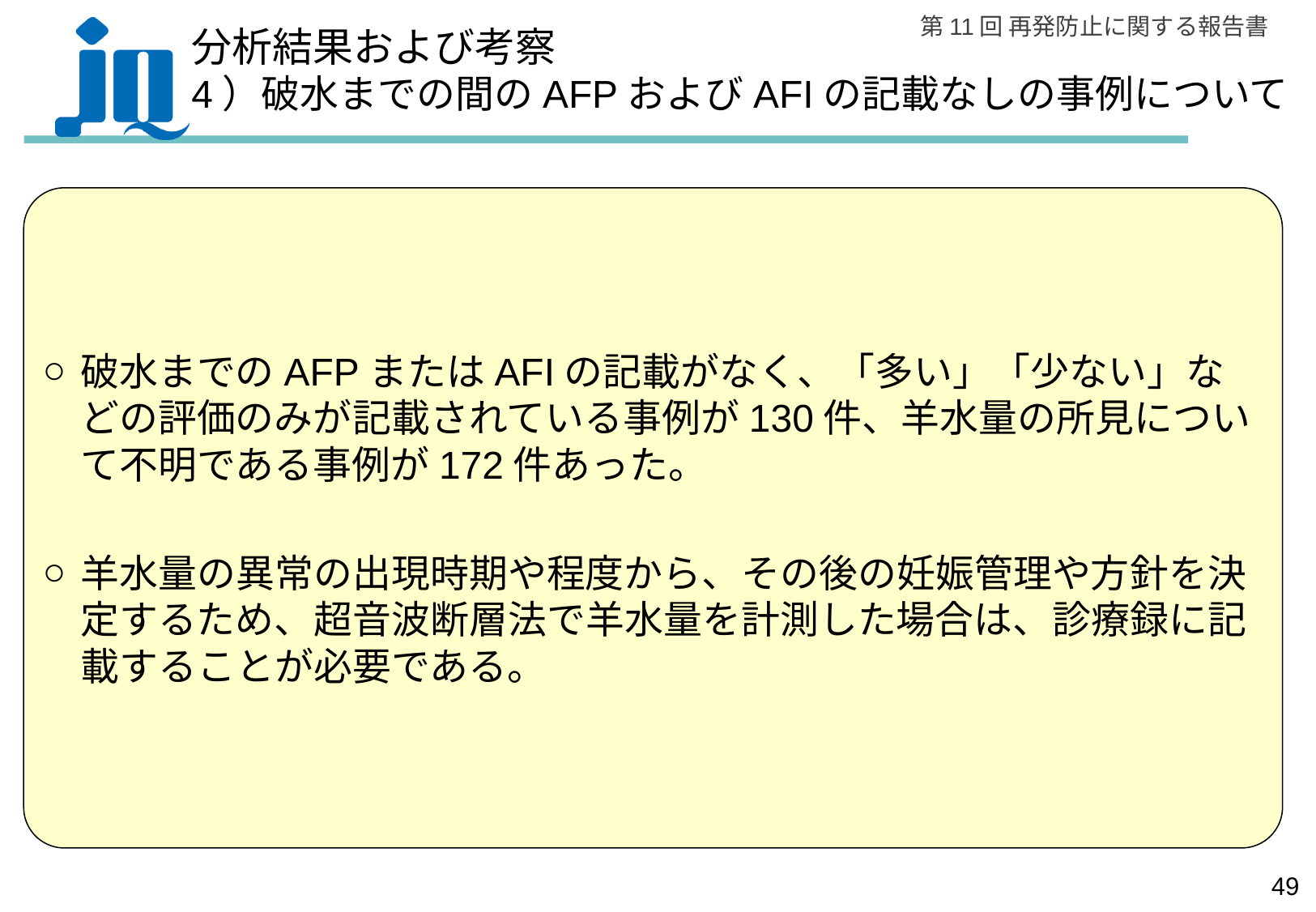

分析結果および考察
4）破水までの間のAFPおよびAFIの記載なしの事例について
破水までのAFPまたはAFIの記載がなく、「多い」「少ない」などの評価のみが記載されている事例が130件、羊水量の所見について不明である事例が172件あった。

羊水量の異常の出現時期や程度から、その後の妊娠管理や方針を決定するため、超音波断層法で羊水量を計測した場合は、診療録に記載することが必要である。
49